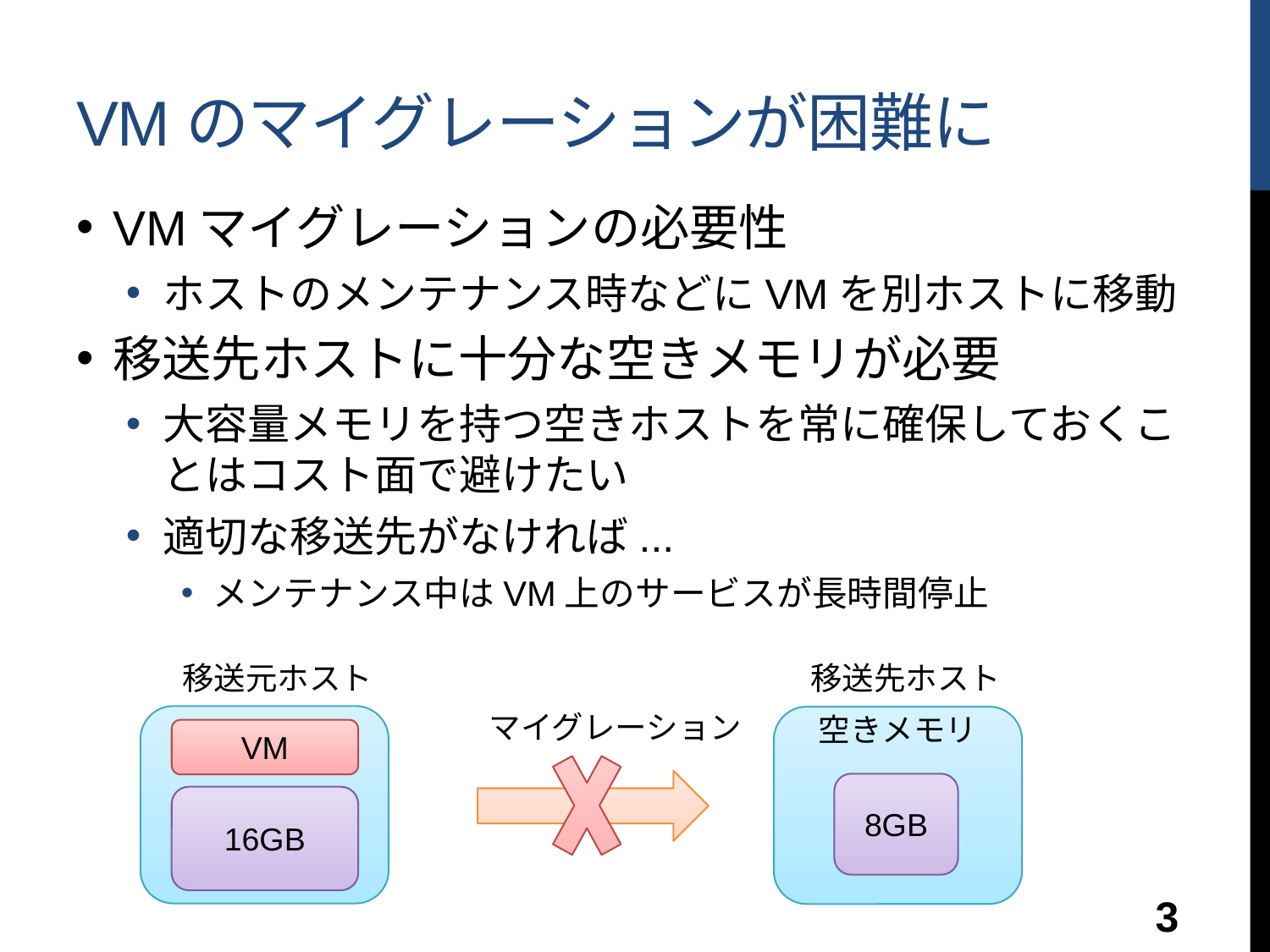

# VMのマイグレーションが困難に
VMマイグレーションの必要性
ホストのメンテナンス時などにVMを別ホストに移動
移送先ホストに十分な空きメモリが必要
大容量メモリを持つ空きホストを常に確保しておくことはコスト面で避けたい
適切な移送先がなければ...
メンテナンス中はVM上のサービスが長時間停止
移送元ホスト
移送先ホスト
マイグレーション

空きメモリ

8GB
16GB
VM
3